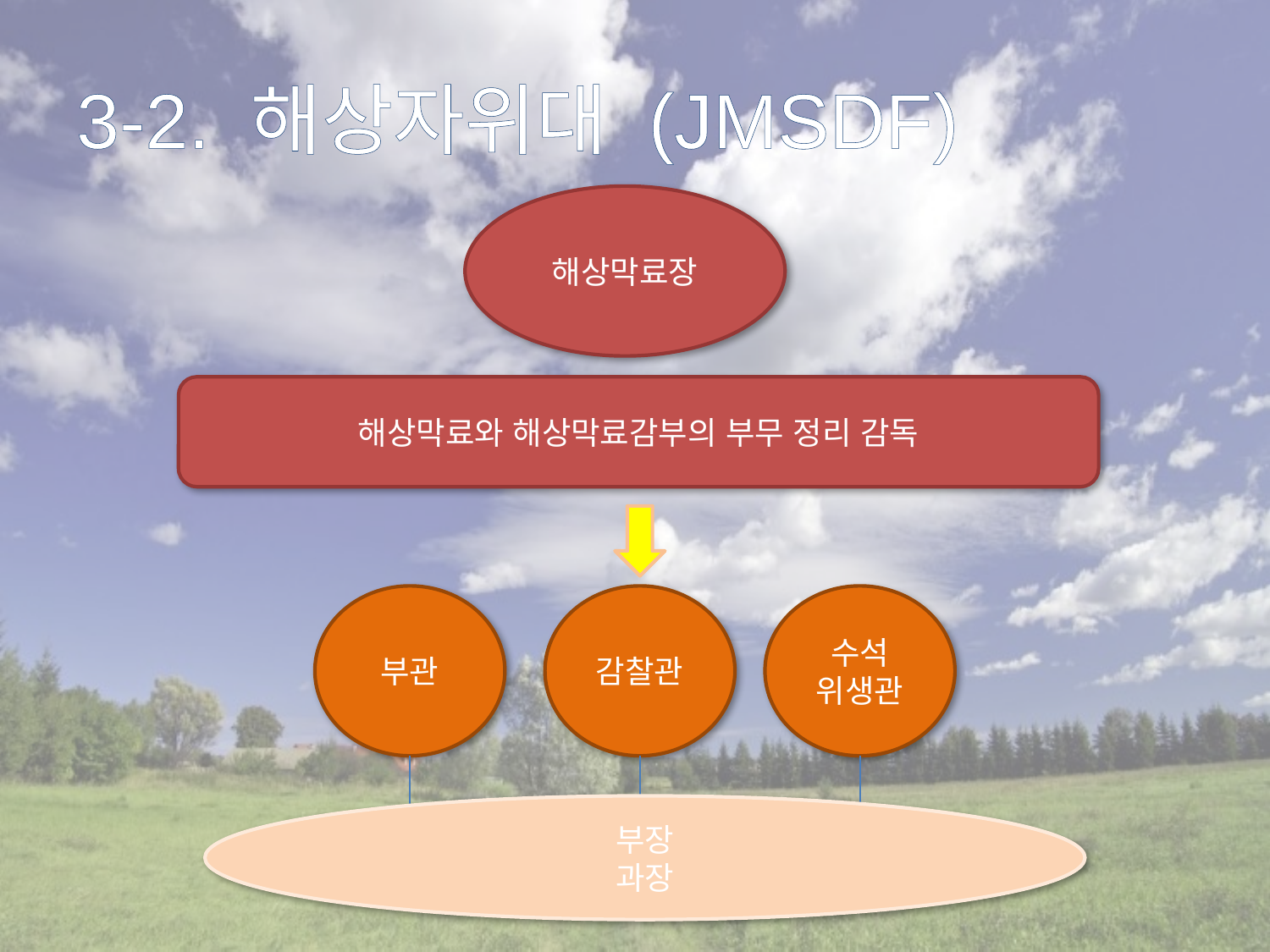

# 3-2. 해상자위대 (JMSDF)
해상막료장
해상막료와 해상막료감부의 부무 정리 감독

부관
감찰관
수석
위생관
부장
과장